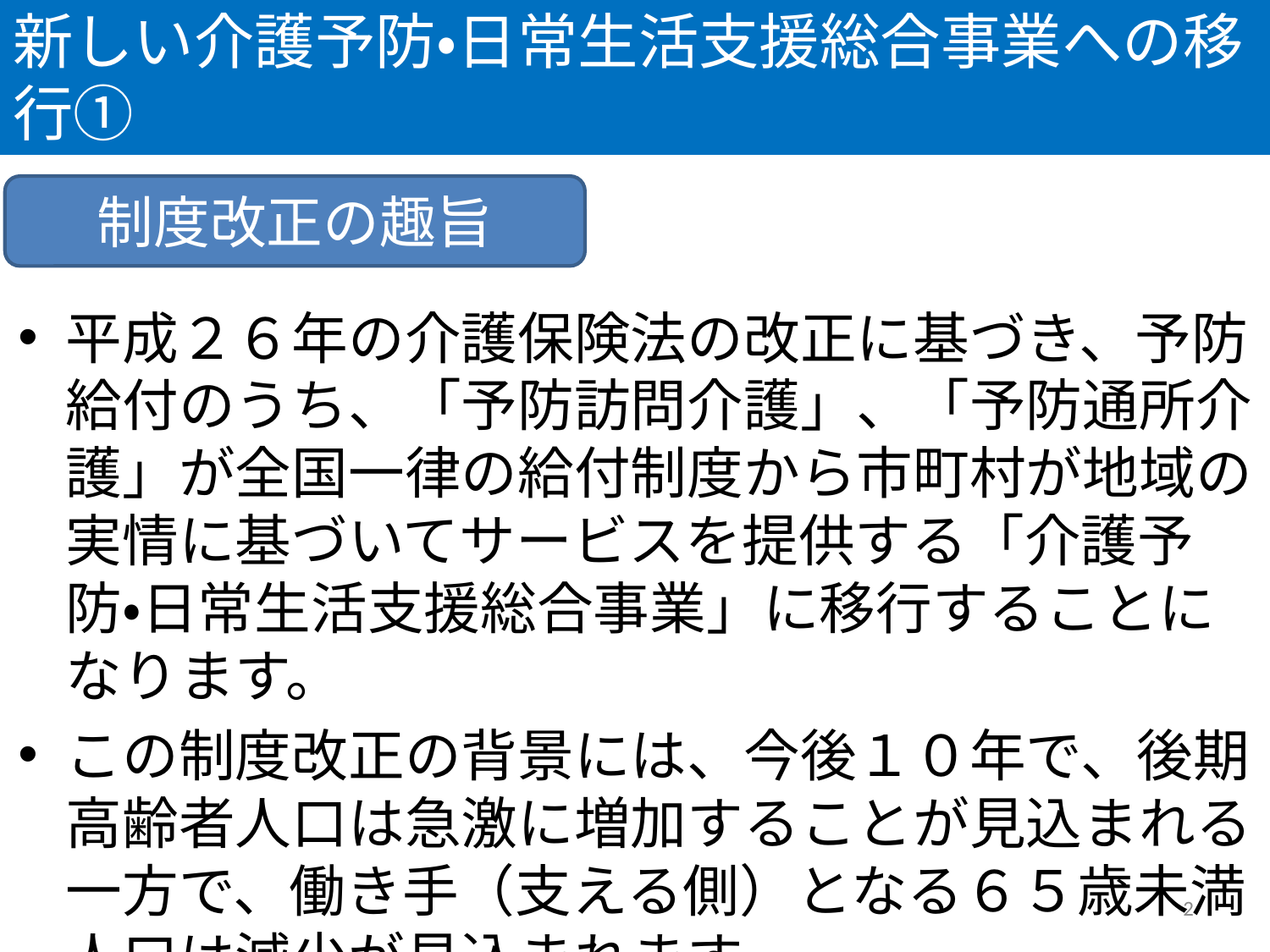

# 新しい介護予防・日常生活支援総合事業への移行①
制度改正の趣旨
平成２６年の介護保険法の改正に基づき、予防給付のうち、「予防訪問介護」、「予防通所介護」が全国一律の給付制度から市町村が地域の実情に基づいてサービスを提供する「介護予防・日常生活支援総合事業」に移行することになります。
この制度改正の背景には、今後１０年で、後期高齢者人口は急激に増加することが見込まれる一方で、働き手（支える側）となる６５歳未満人口は減少が見込まれます。
2